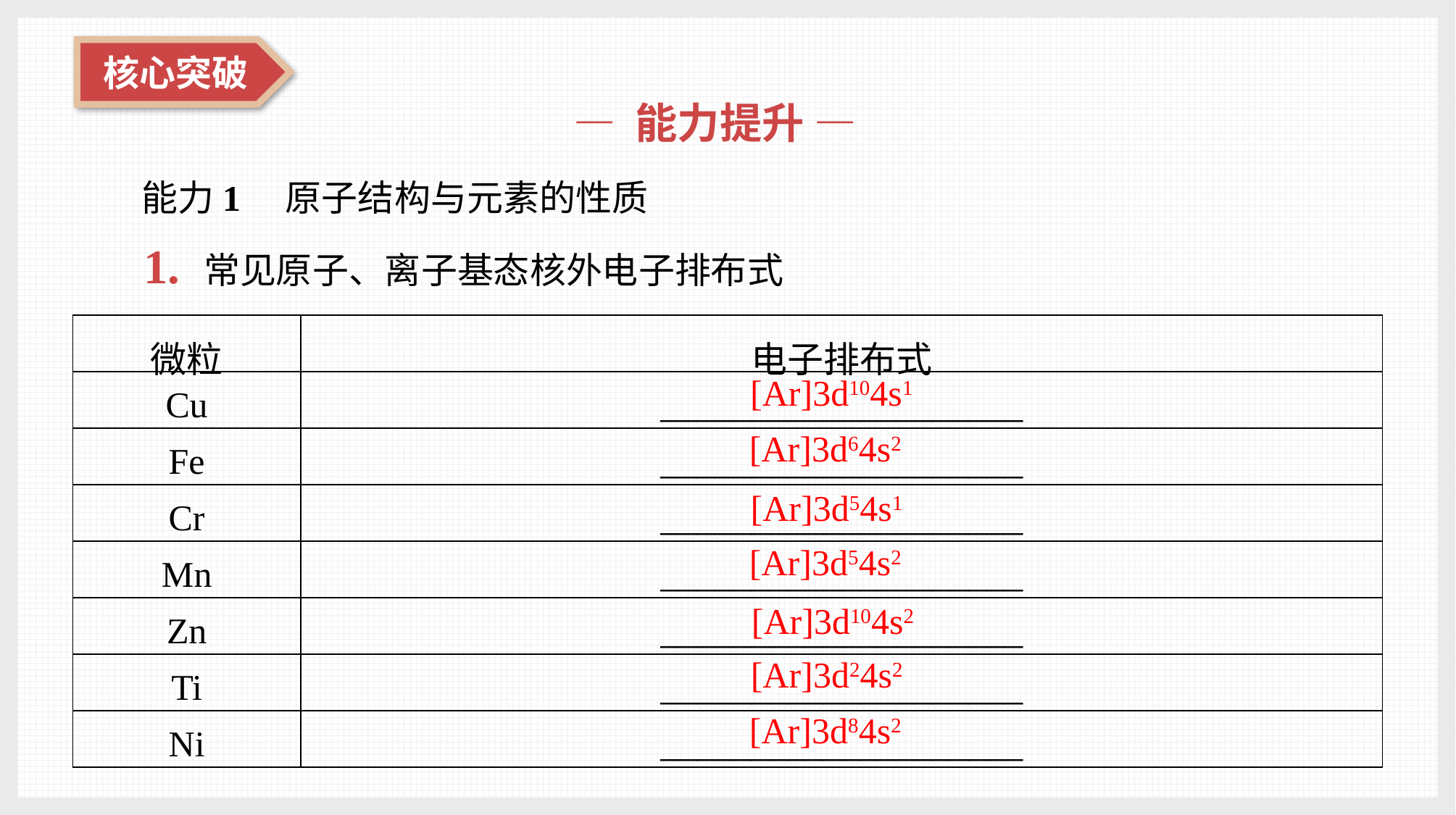

— 能力提升 —
能力1　原子结构与元素的性质
1. 常见原子、离子基态核外电子排布式

| 微粒 | 电子排布式 |
| --- | --- |
| Cu | \_\_\_\_\_\_\_\_\_\_\_\_\_\_\_\_\_\_\_\_ |
| Fe | \_\_\_\_\_\_\_\_\_\_\_\_\_\_\_\_\_\_\_\_ |
| Cr | \_\_\_\_\_\_\_\_\_\_\_\_\_\_\_\_\_\_\_\_ |
| Mn | \_\_\_\_\_\_\_\_\_\_\_\_\_\_\_\_\_\_\_\_ |
| Zn | \_\_\_\_\_\_\_\_\_\_\_\_\_\_\_\_\_\_\_\_ |
| Ti | \_\_\_\_\_\_\_\_\_\_\_\_\_\_\_\_\_\_\_\_ |
| Ni | \_\_\_\_\_\_\_\_\_\_\_\_\_\_\_\_\_\_\_\_ |
[Ar]3d104s1
[Ar]3d64s2
[Ar]3d54s1
[Ar]3d54s2
[Ar]3d104s2
[Ar]3d24s2
[Ar]3d84s2